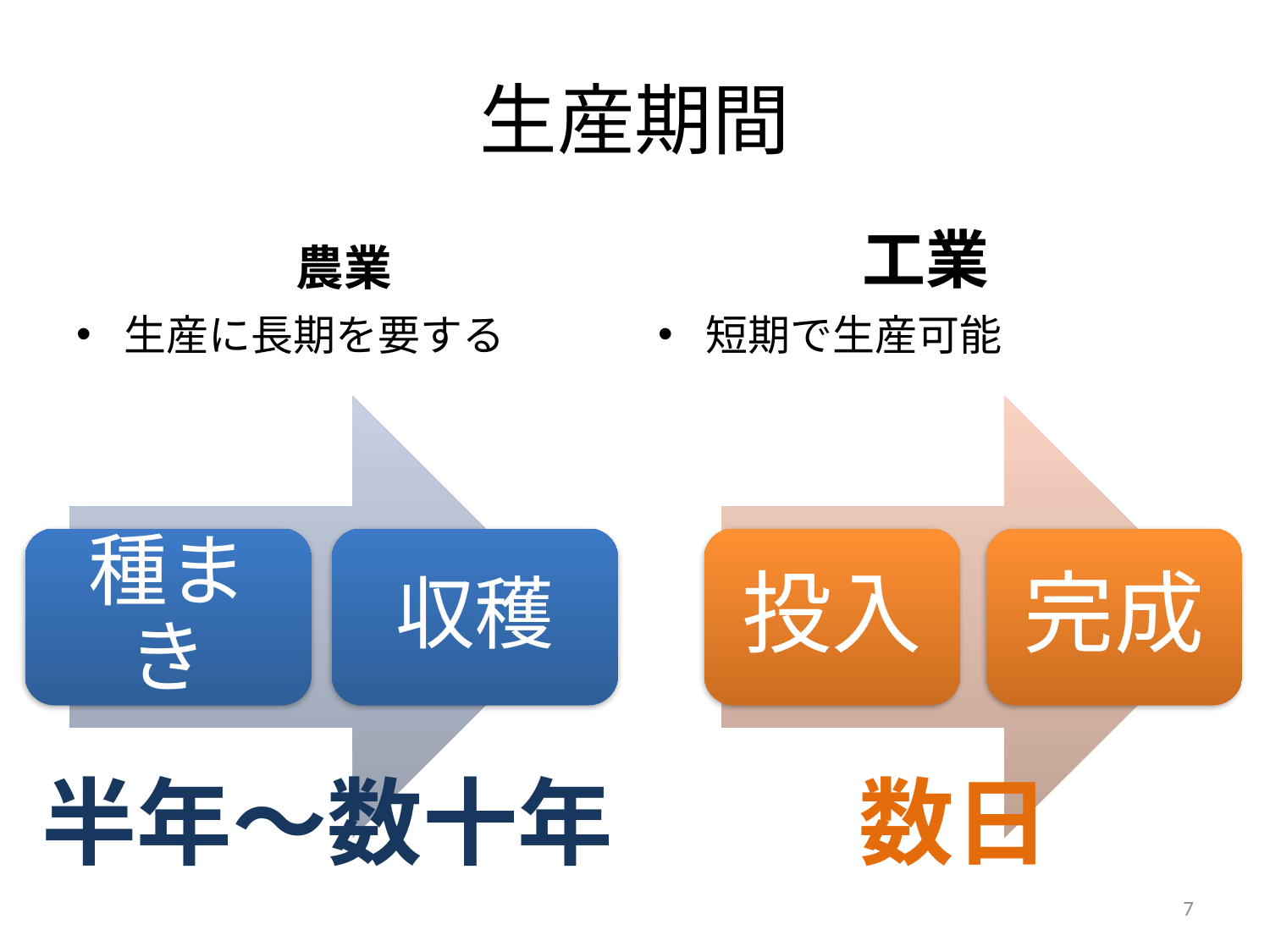

# 生産期間

農業
工業
生産に長期を要する
短期で生産可能
種まき
収穫
投入
完成
半年～数十年
数日
7